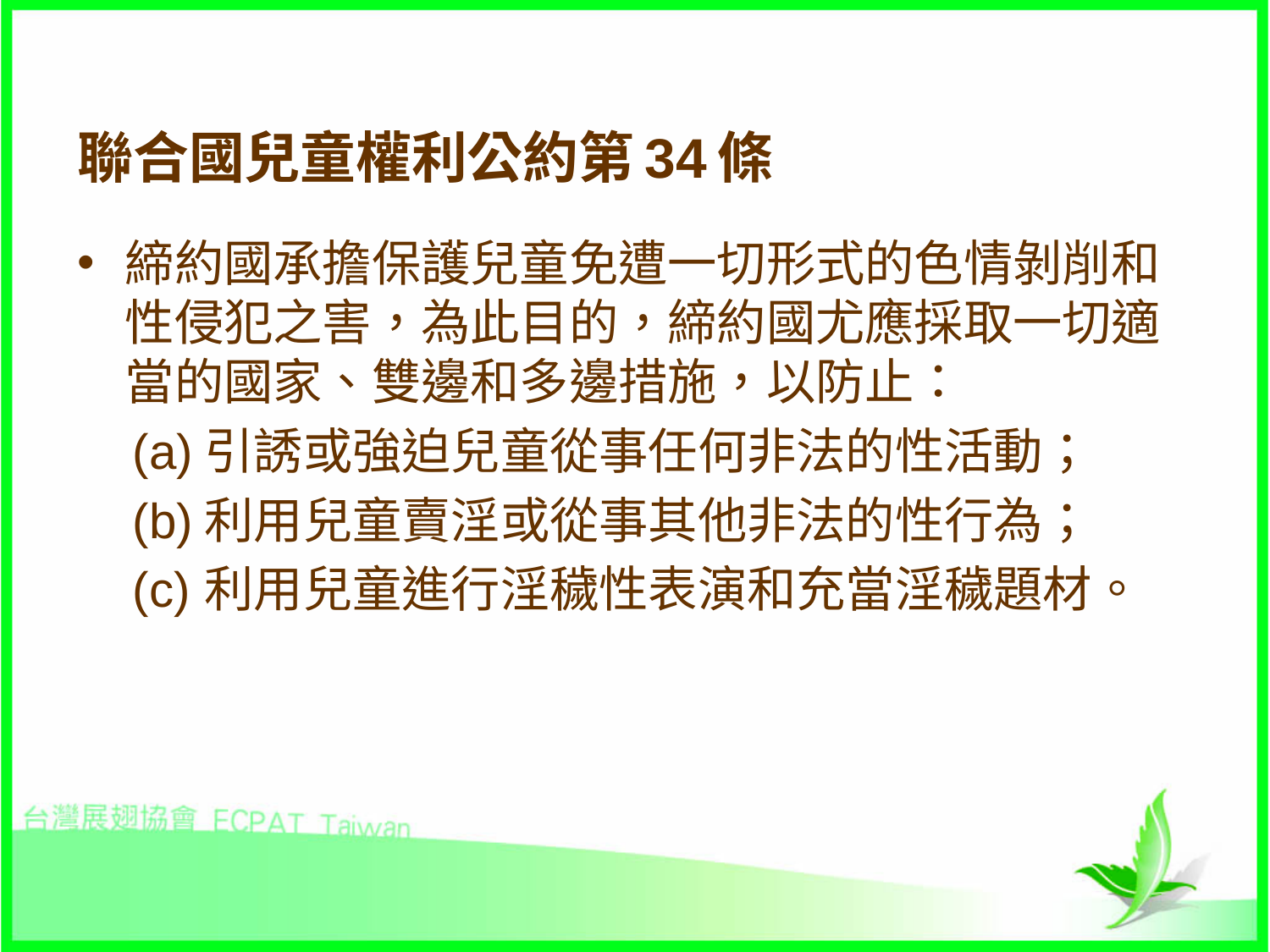

# 聯合國兒童權利公約第34條
締約國承擔保護兒童免遭一切形式的色情剝削和性侵犯之害，為此目的，締約國尤應採取一切適當的國家、雙邊和多邊措施，以防止：
    (a)	引誘或強迫兒童從事任何非法的性活動；
    (b)	利用兒童賣淫或從事其他非法的性行為；
    (c)	利用兒童進行淫穢性表演和充當淫穢題材。